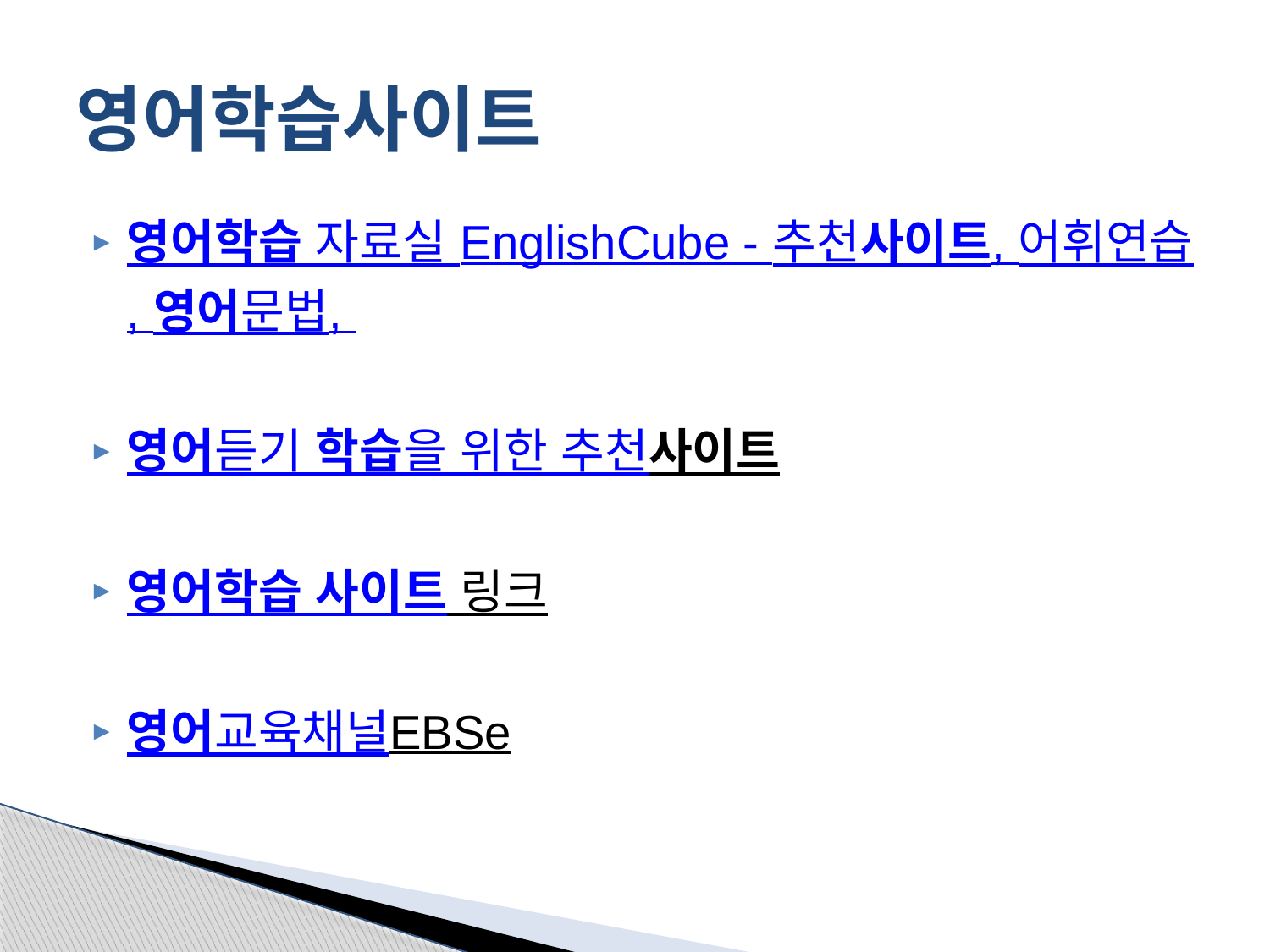

# 영어학습사이트
영어학습 자료실 EnglishCube - 추천사이트, 어휘연습, 영어문법,

영어듣기 학습을 위한 추천사이트

영어학습 사이트 링크

영어교육채널EBSe